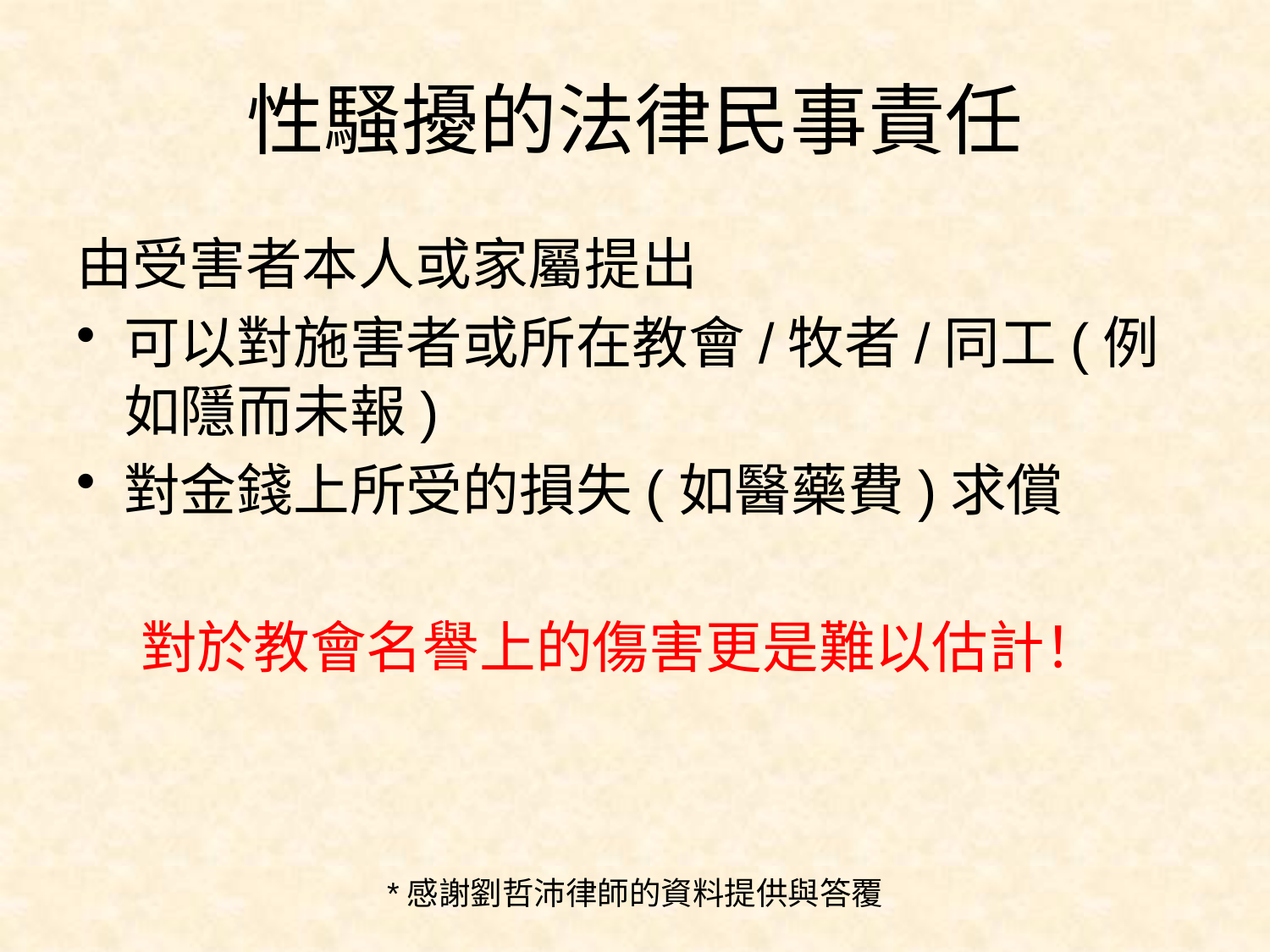

# 性騷擾的法律民事責任
由受害者本人或家屬提出
可以對施害者或所在教會/牧者/同工(例如隱而未報)
對金錢上所受的損失(如醫藥費)求償

    對於教會名譽上的傷害更是難以估計！

*感謝劉哲沛律師的資料提供與答覆